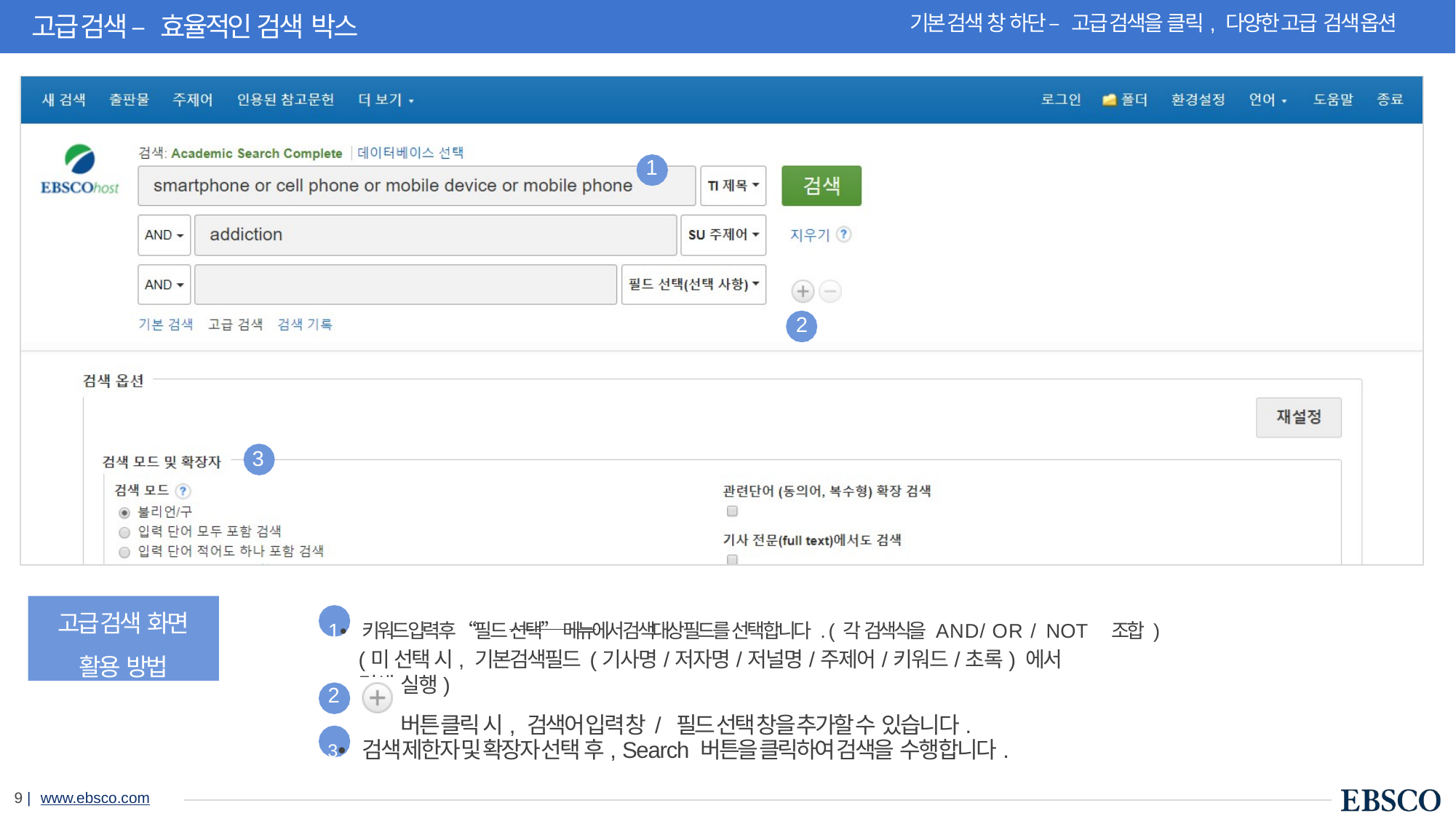

# 고급 검색 – 효율적인 검색 박스
기본 검색 창 하단 – 고급 검색을 클릭, 다양한 고급 검색 옵션

1

2

3

고급 검색 화면
활용 방법
1•	키워드 입력 후 “필드 선택” 메뉴에서 검색대상 필드를 선택합니다. (각 검색식을 AND/ OR / NOT 조합)

(미 선택 시, 기본검색필드 (기사명/저자명/저널명/주제어/키워드/초록) 에서 검색 실행)
버튼 클릭 시, 검색어 입력 창 / 필드 선택 창을 추가할 수 있습니다.

2•

3•	검색 제한자 및 확장자 선택 후, Search 버튼을 클릭하여 검색을 수행합니다.

9 | www.ebsco.com